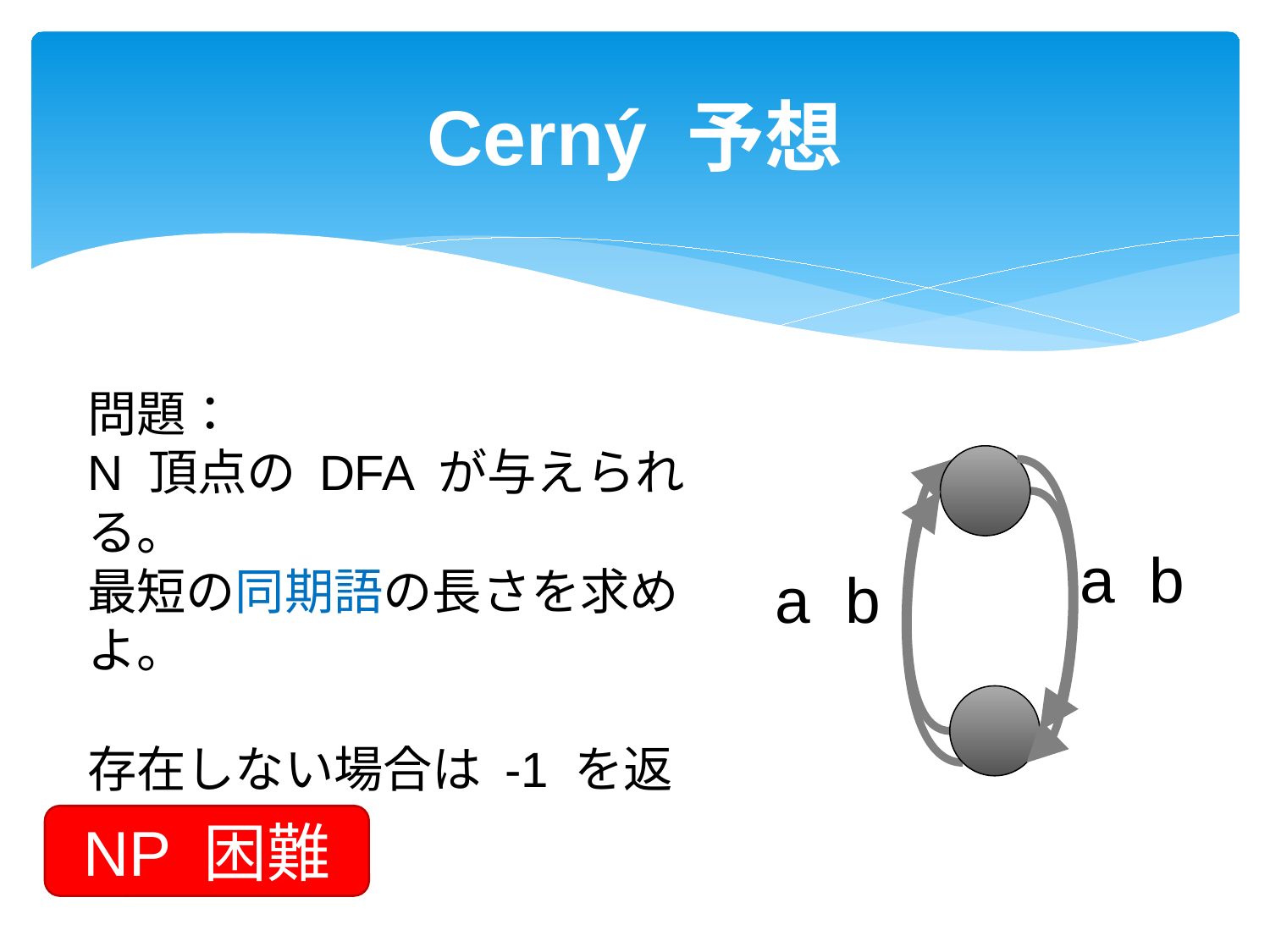

# Cerný 予想
問題：
N 頂点の DFA が与えられる。
最短の同期語の長さを求めよ。

存在しない場合は -1 を返せ

a
b
a
b

NP 困難